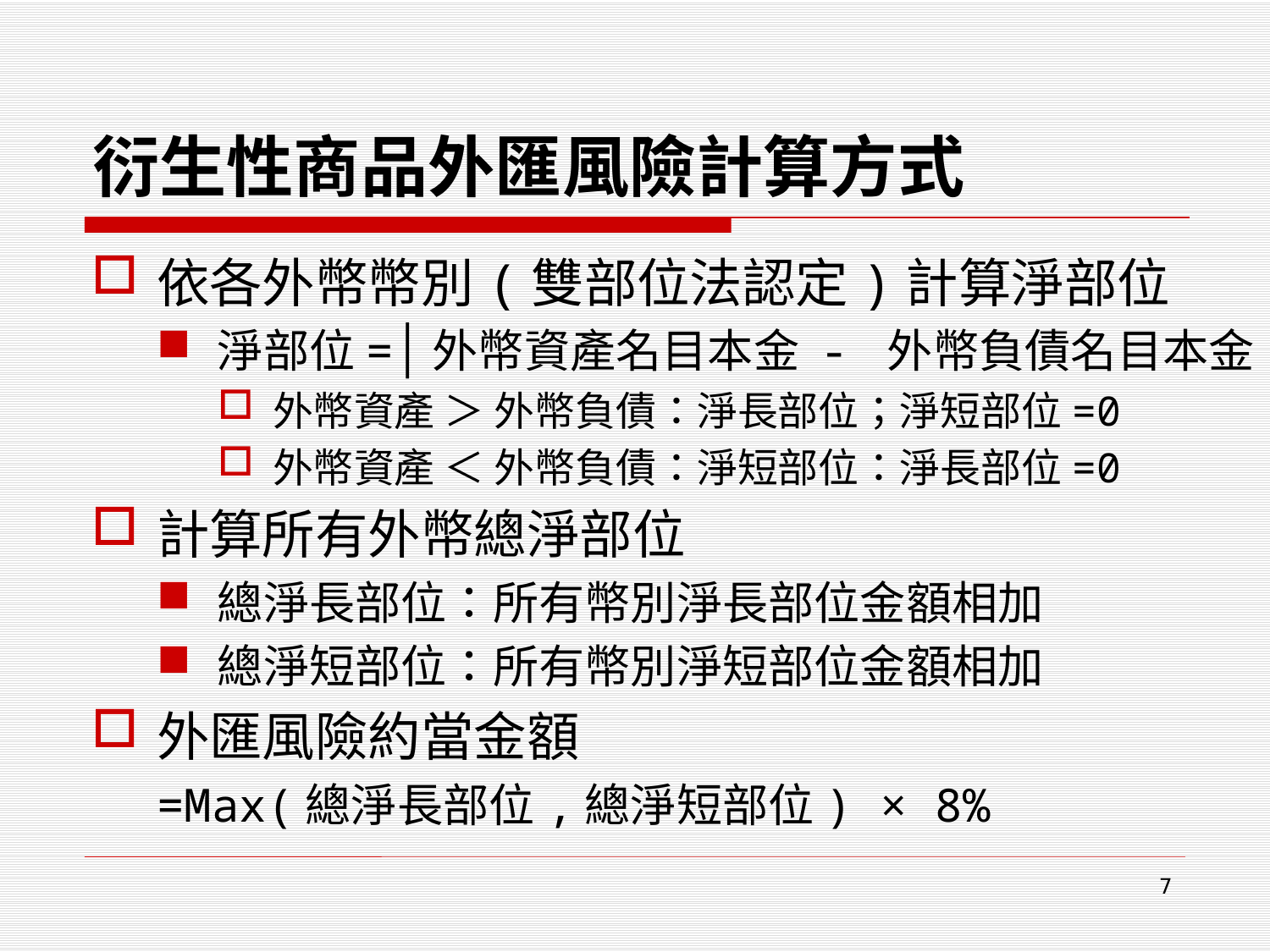

# 衍生性商品外匯風險計算方式
依各外幣幣別(雙部位法認定)計算淨部位
淨部位=│外幣資產名目本金 - 外幣負債名目本金│
外幣資產 ＞ 外幣負債：淨長部位；淨短部位=0
外幣資產 ＜ 外幣負債：淨短部位：淨長部位=0
計算所有外幣總淨部位
總淨長部位：所有幣別淨長部位金額相加
總淨短部位：所有幣別淨短部位金額相加
外匯風險約當金額
=Max(總淨長部位,總淨短部位) × 8%

7